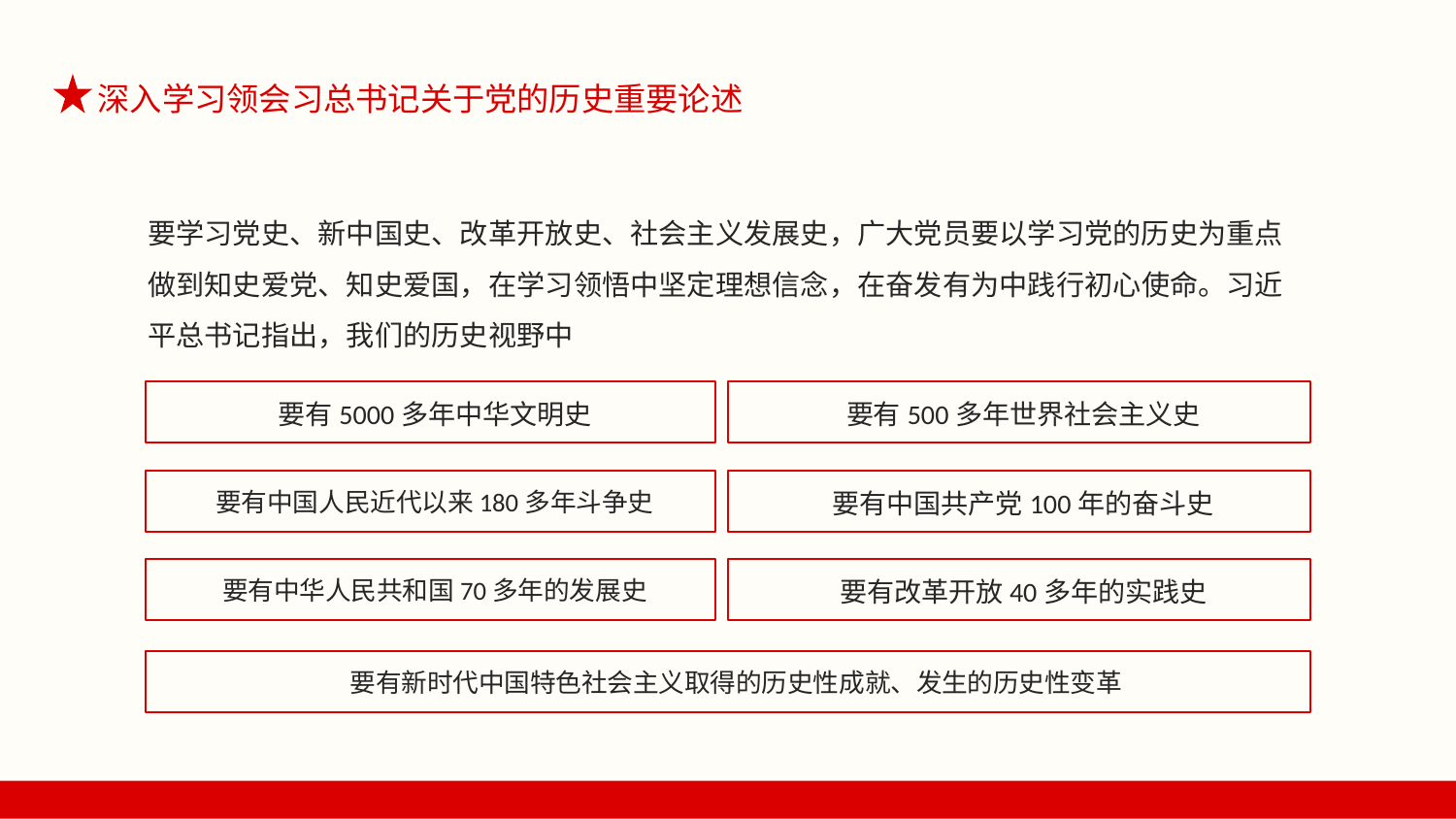

要学习党史、新中国史、改革开放史、社会主义发展史，广大党员要以学习党的历史为重点做到知史爱党、知史爱国，在学习领悟中坚定理想信念，在奋发有为中践行初心使命。习近平总书记指出，我们的历史视野中

要有5000多年中华文明史

要有500多年世界社会主义史

要有中国人民近代以来180多年斗争史

要有中国共产党100年的奋斗史

要有中华人民共和国70多年的发展史

要有改革开放40多年的实践史

要有新时代中国特色社会主义取得的历史性成就、发生的历史性变革